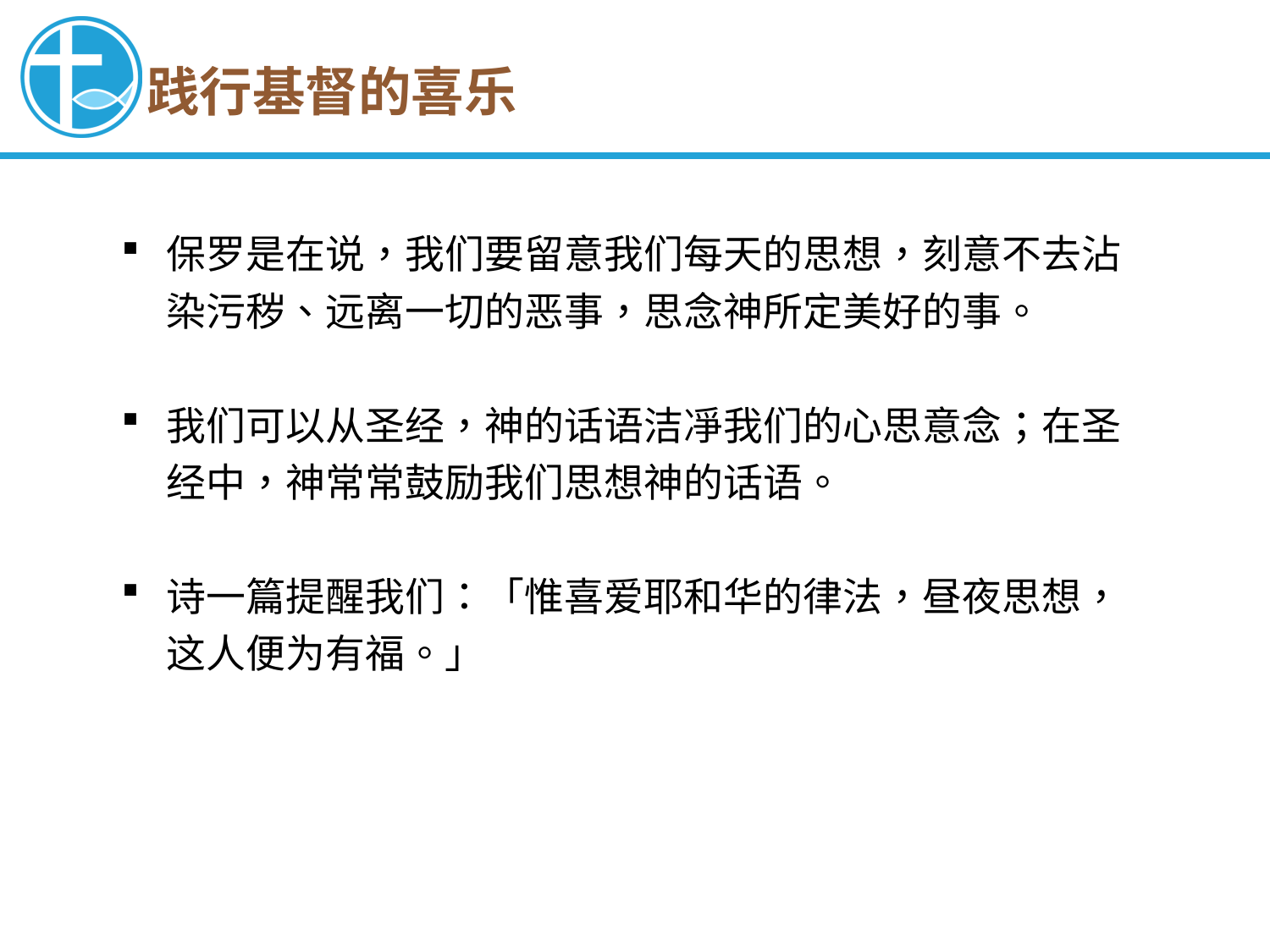

践行基督的喜乐
保罗是在说，我们要留意我们每天的思想，刻意不去沾染污秽、远离一切的恶事，思念神所定美好的事。

我们可以从圣经，神的话语洁凈我们的心思意念；在圣经中，神常常鼓励我们思想神的话语。

诗一篇提醒我们：「惟喜爱耶和华的律法，昼夜思想，这人便为有福。」